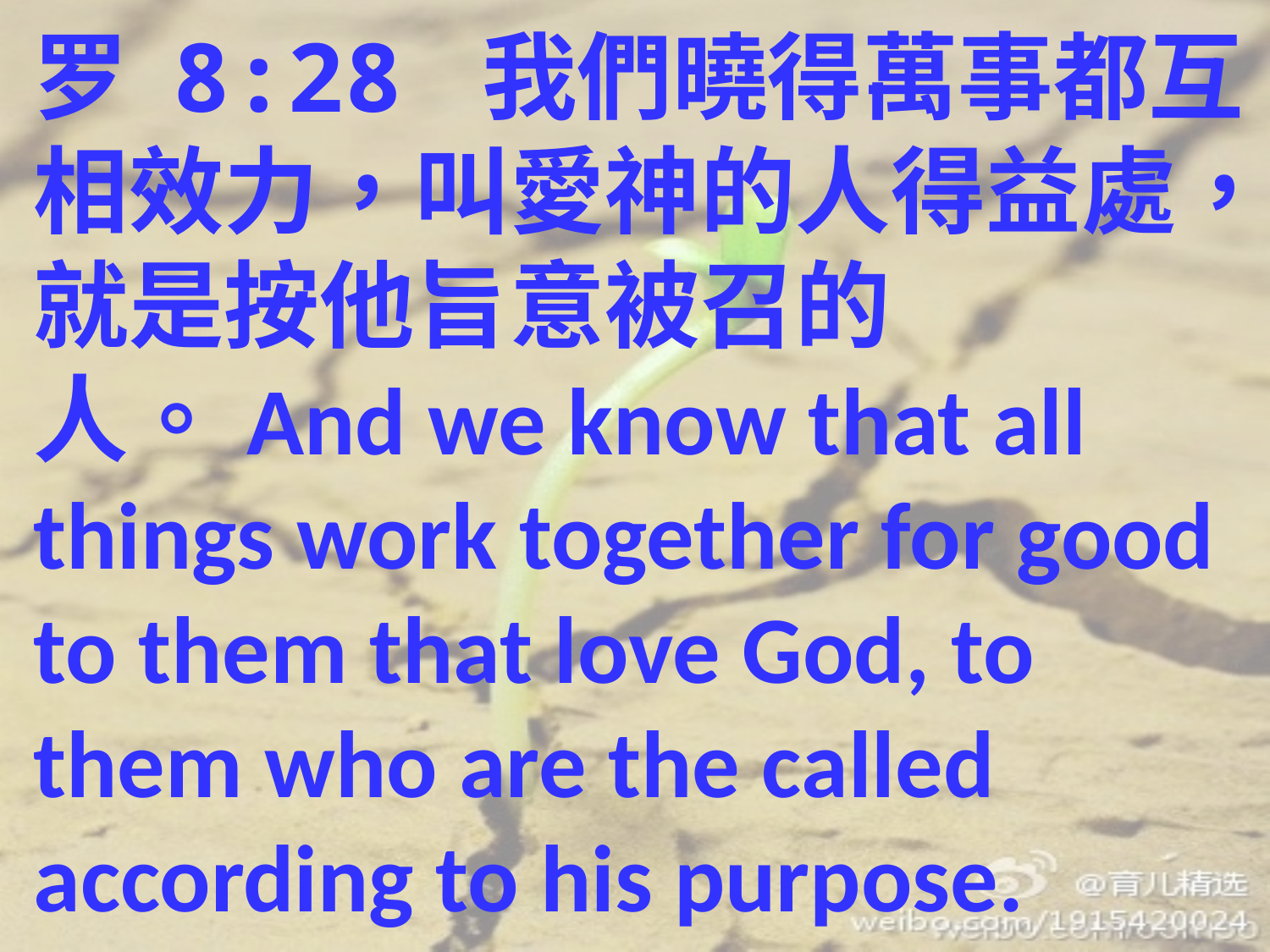

罗 8:28 我們曉得萬事都互相效力，叫愛神的人得益處，就是按他旨意被召的人。And we know that all things work together for good to them that love God, to them who are the called according to his purpose.